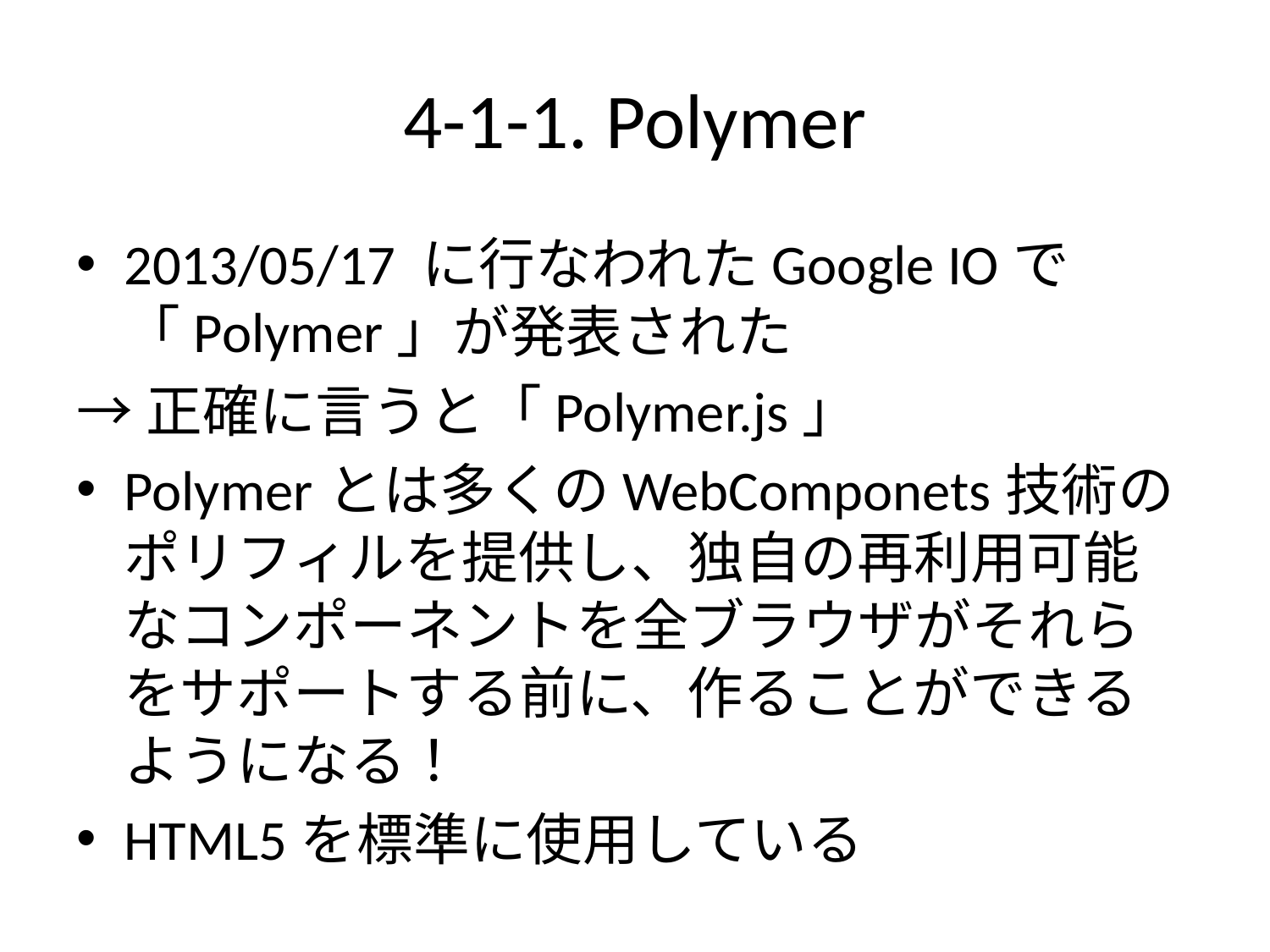

# 4-1-1. Polymer
2013/05/17 に行なわれたGoogle IOで「Polymer」が発表された
→正確に言うと「Polymer.js」
Polymerとは多くのWebComponets技術のポリフィルを提供し、独自の再利用可能なコンポーネントを全ブラウザがそれらをサポートする前に、作ることができるようになる！
HTML5を標準に使用している